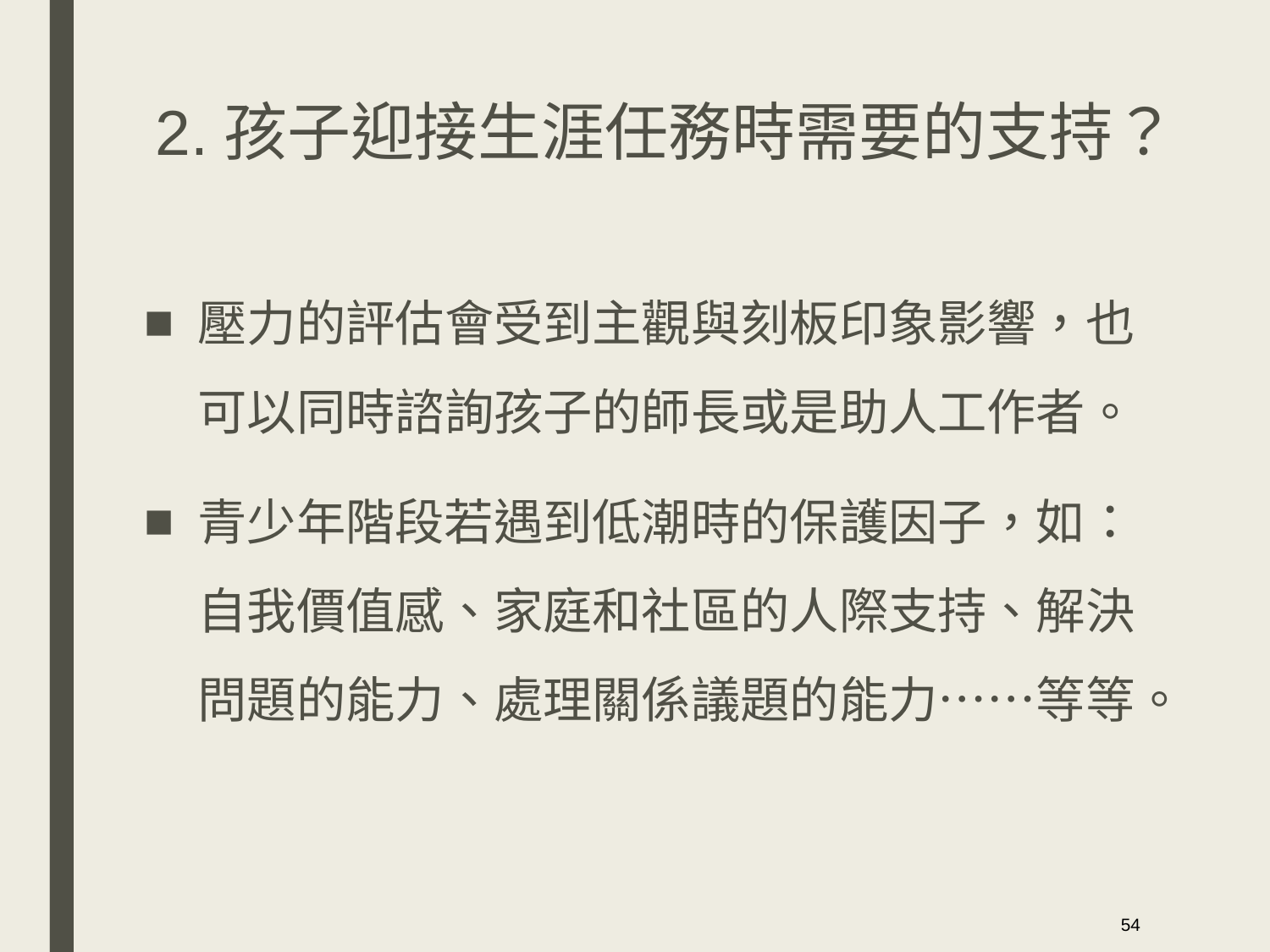

# 2.孩子迎接生涯任務時需要的支持？
壓力的評估會受到主觀與刻板印象影響，也可以同時諮詢孩子的師長或是助人工作者。
青少年階段若遇到低潮時的保護因子，如：自我價值感、家庭和社區的人際支持、解決問題的能力、處理關係議題的能力……等等。
54